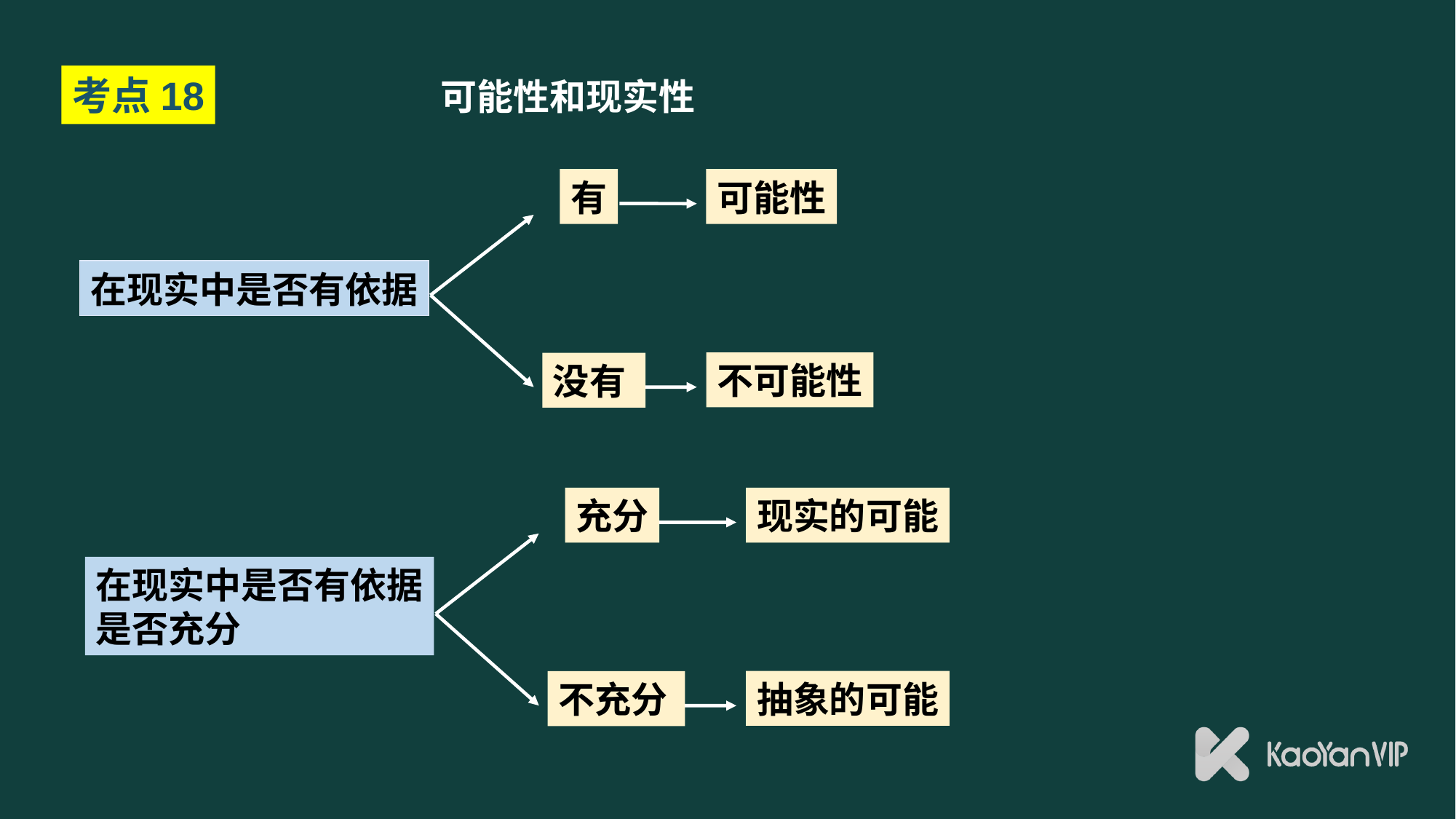

考点18
# 可能性和现实性
有
可能性

在现实中是否有依据

不可能性
没有

充分
现实的可能

在现实中是否有依据
是否充分

抽象的可能
不充分